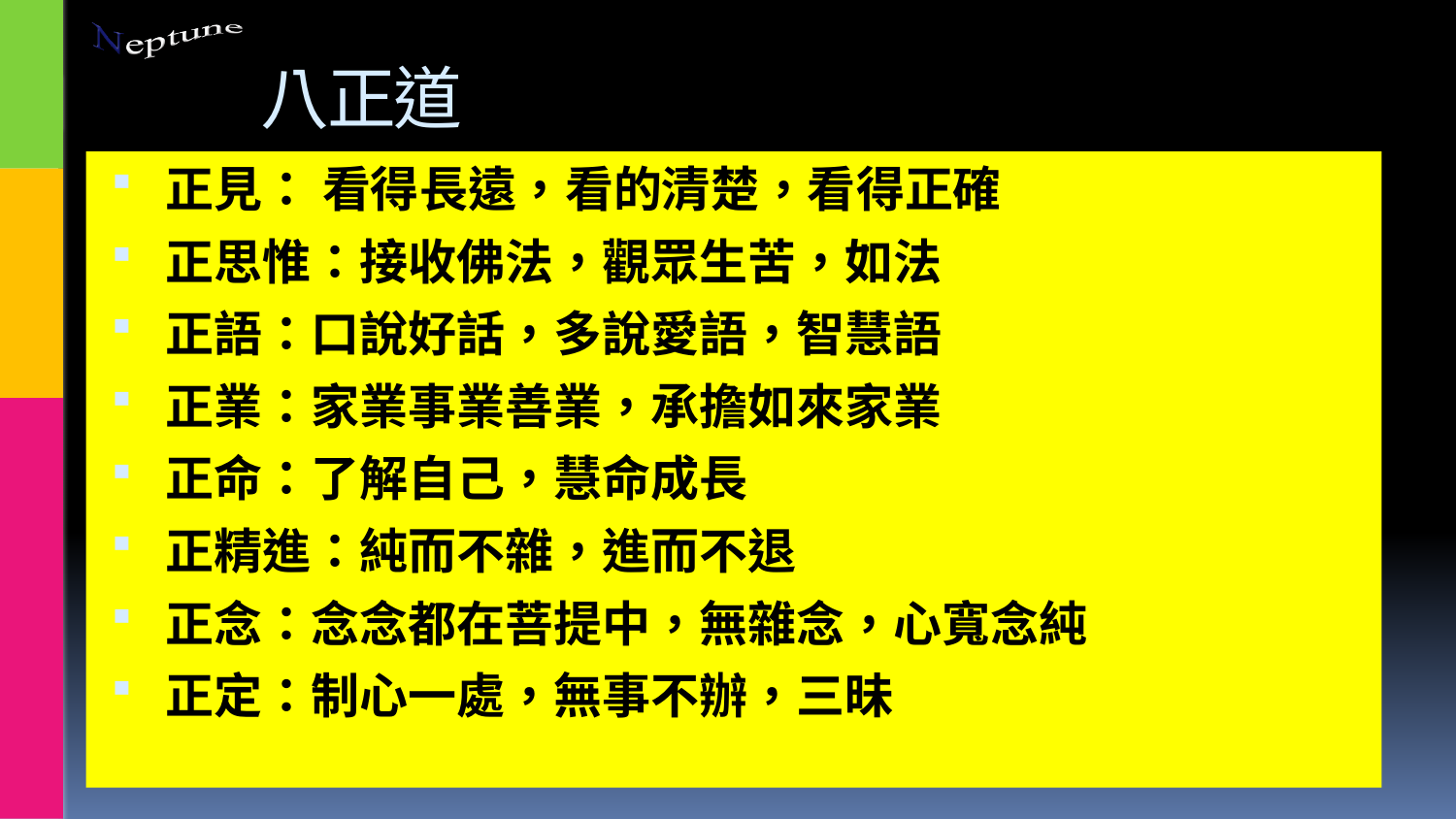

# 八正道
正見： 看得長遠，看的清楚，看得正確
正思惟：接收佛法，觀眾生苦，如法
正語：口說好話，多說愛語，智慧語
正業：家業事業善業，承擔如來家業
正命：了解自己，慧命成長
正精進：純而不雜，進而不退
正念：念念都在菩提中，無雜念，心寬念純
正定：制心一處，無事不辦，三昧